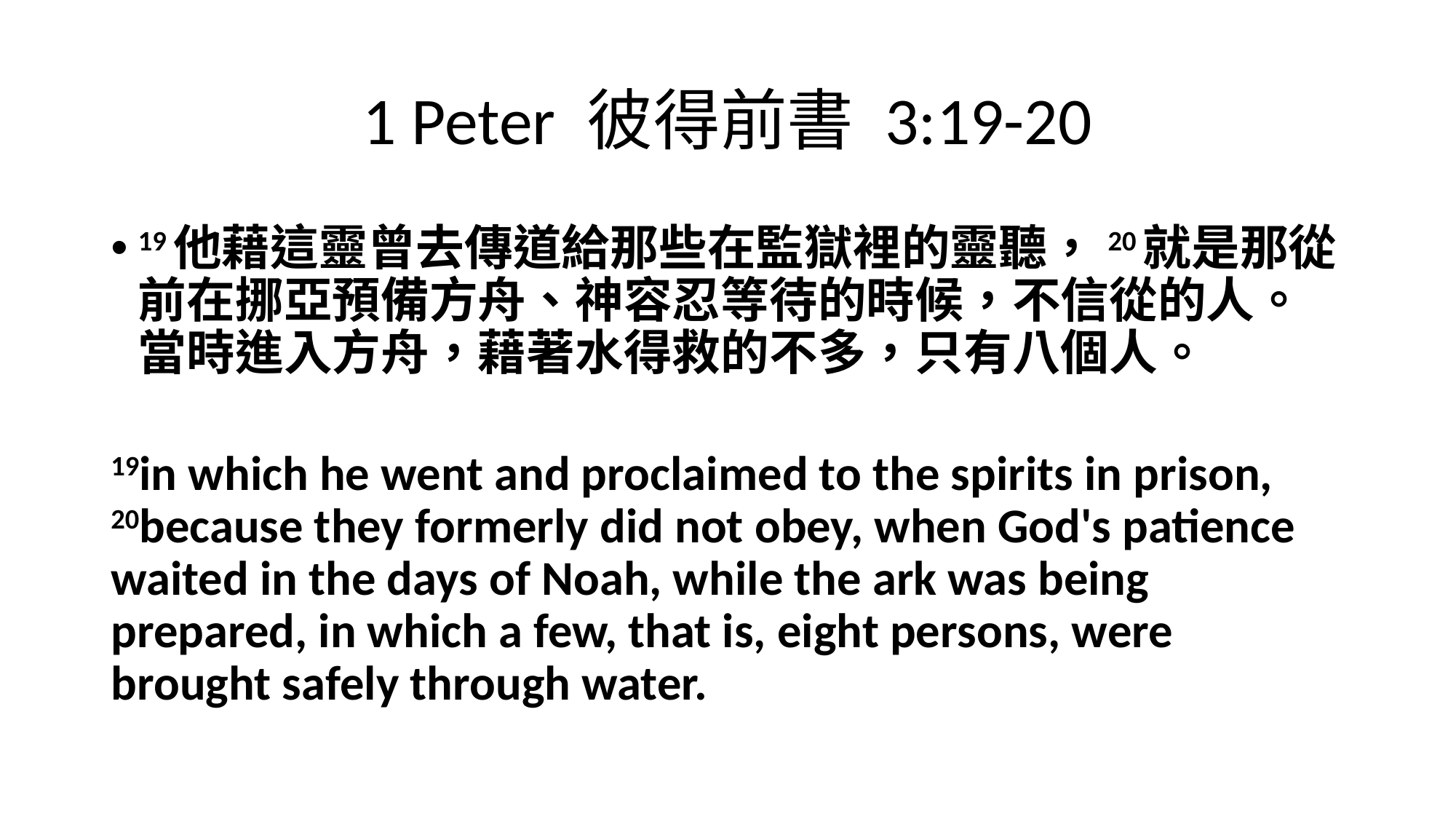

# 1 Peter 彼得前書 3:19-20
19他藉這靈曾去傳道給那些在監獄裡的靈聽，20就是那從前在挪亞預備方舟、神容忍等待的時候，不信從的人。當時進入方舟，藉著水得救的不多，只有八個人。
19in which he went and proclaimed to the spirits in prison, 20because they formerly did not obey, when God's patience waited in the days of Noah, while the ark was being prepared, in which a few, that is, eight persons, were brought safely through water.